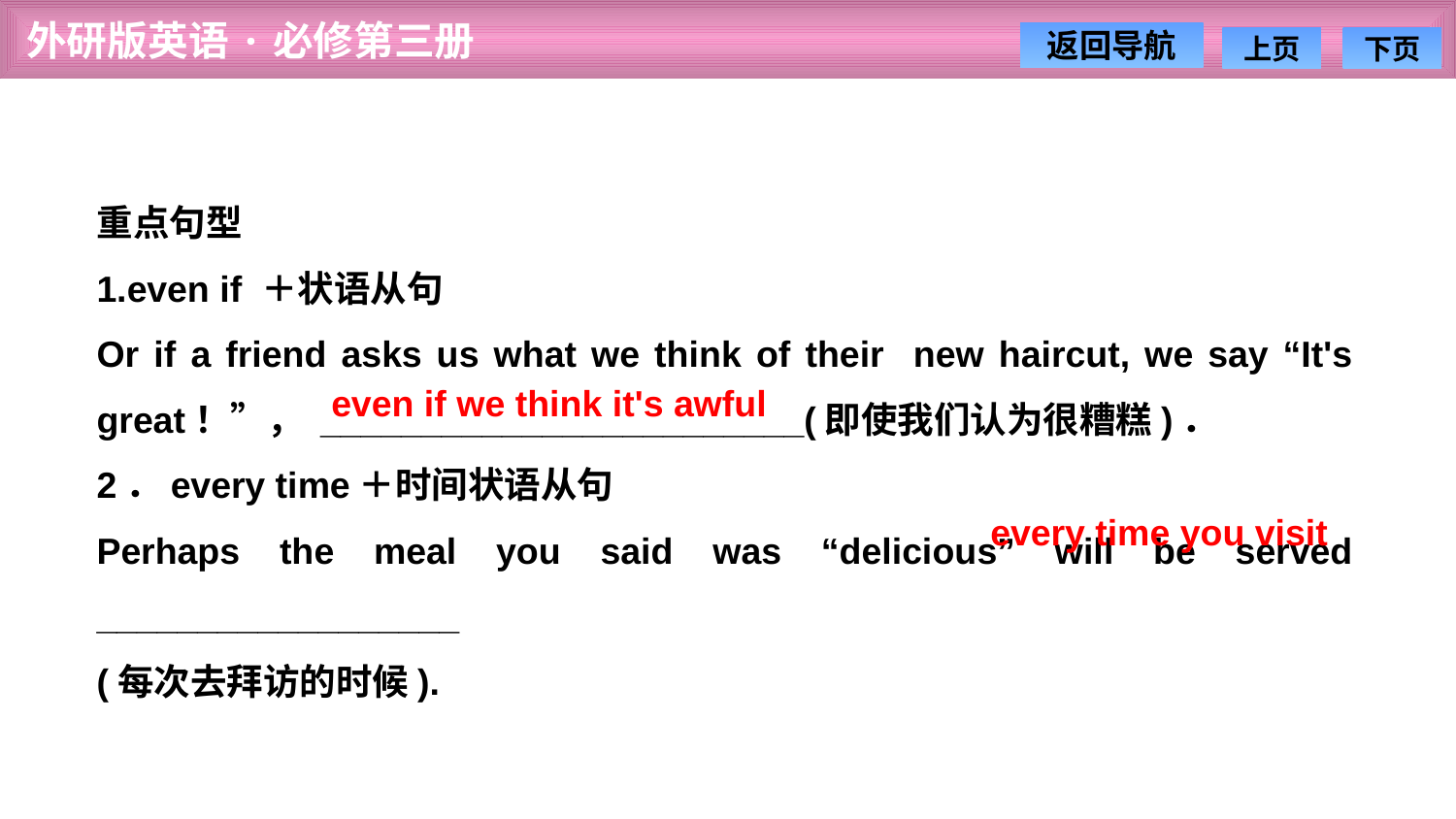

重点句型
1.even if ＋状语从句
Or if a friend asks us what we think of their  new haircut, we say “It's great！”， ________________________(即使我们认为很糟糕)．
2．every time＋时间状语从句
Perhaps the meal you said was “delicious” will be served __________________
(每次去拜访的时候).
even if we think it's awful
every time you visit